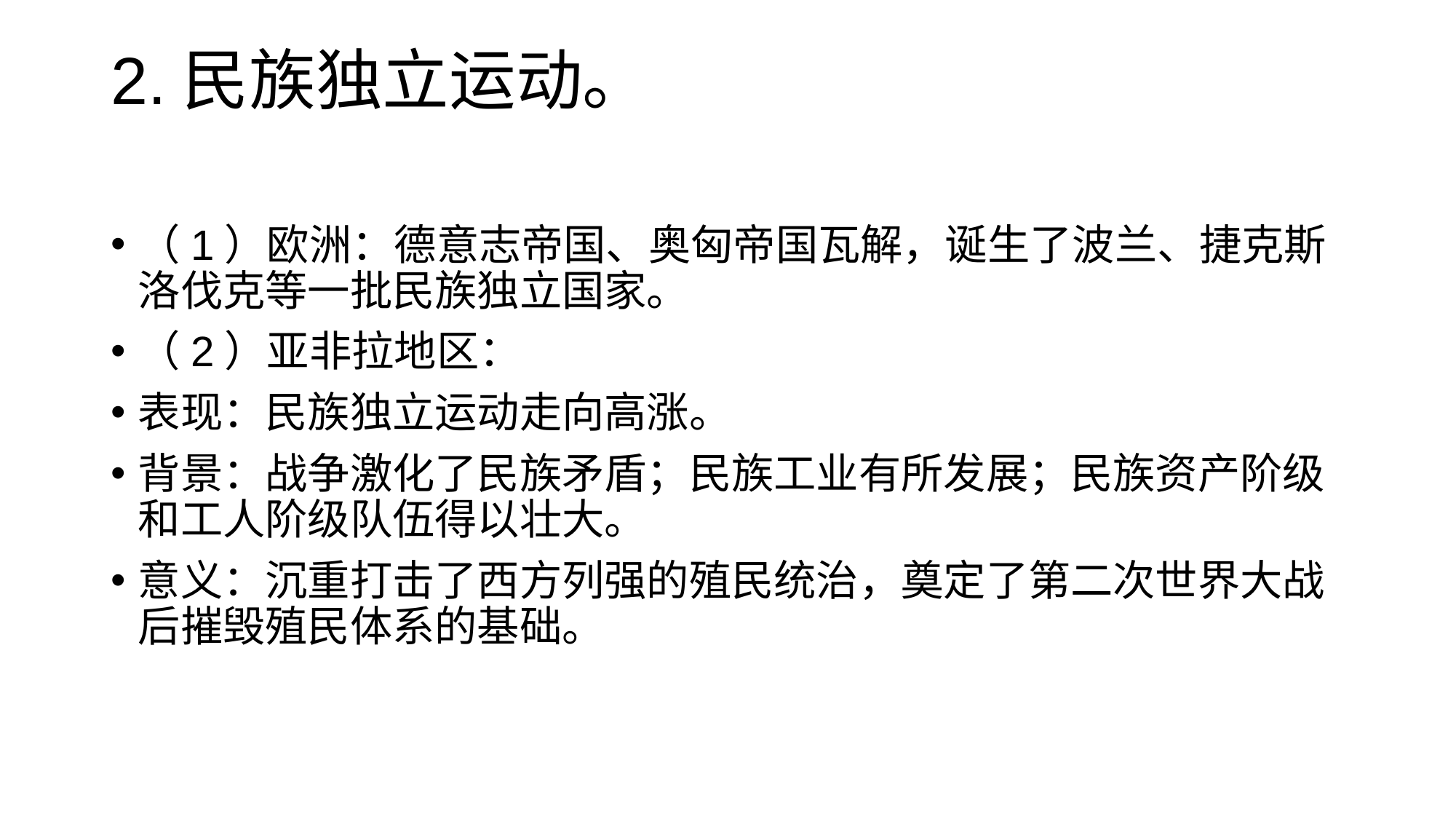

# 2.民族独立运动。
（1）欧洲：德意志帝国、奥匈帝国瓦解，诞生了波兰、捷克斯洛伐克等一批民族独立国家。
（2）亚非拉地区：
表现：民族独立运动走向高涨。
背景：战争激化了民族矛盾；民族工业有所发展；民族资产阶级和工人阶级队伍得以壮大。
意义：沉重打击了西方列强的殖民统治，奠定了第二次世界大战后摧毁殖民体系的基础。